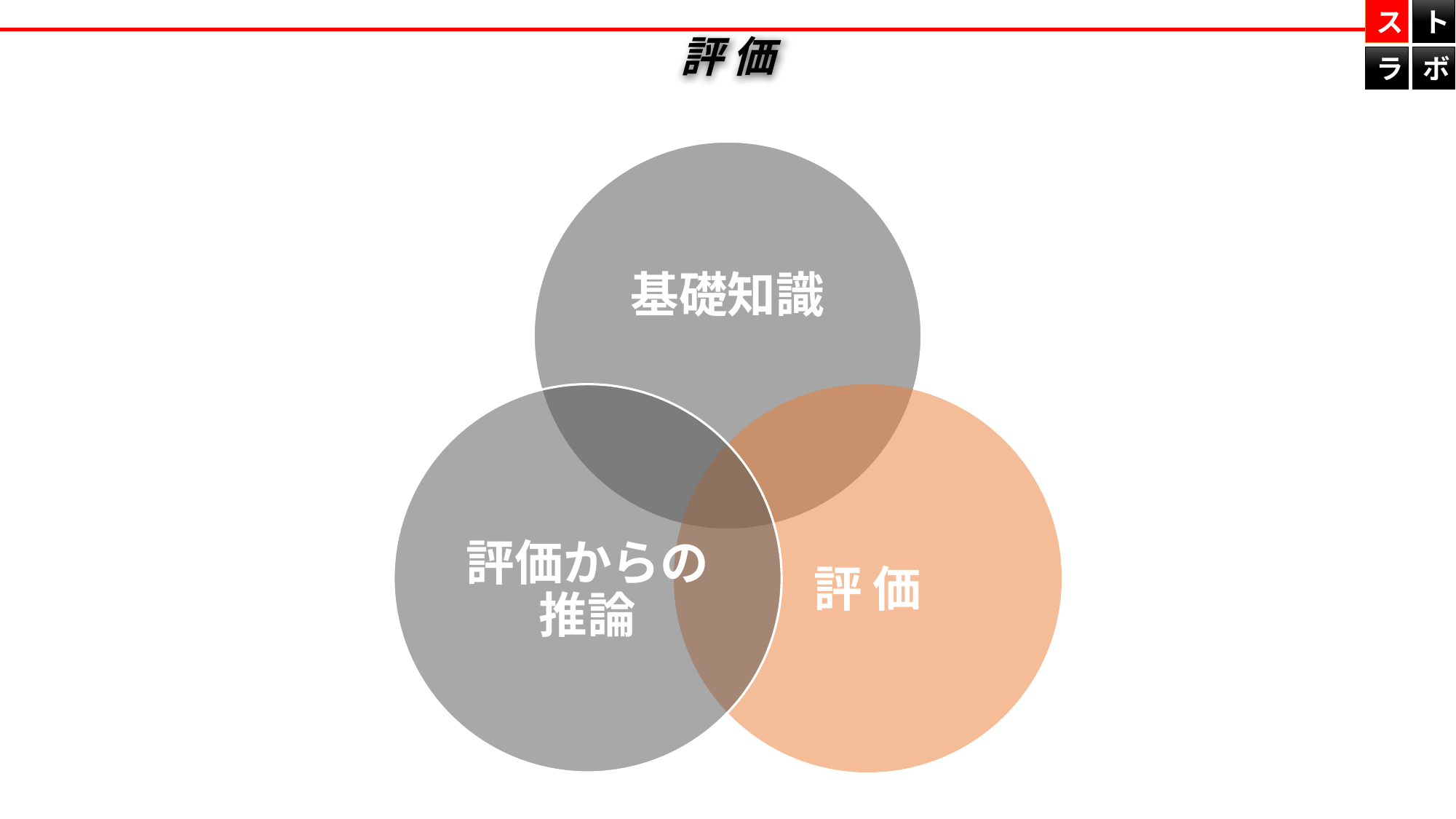

ス
ト
ラ
ボ
評 価

基礎知識
評 価
評価からの推論